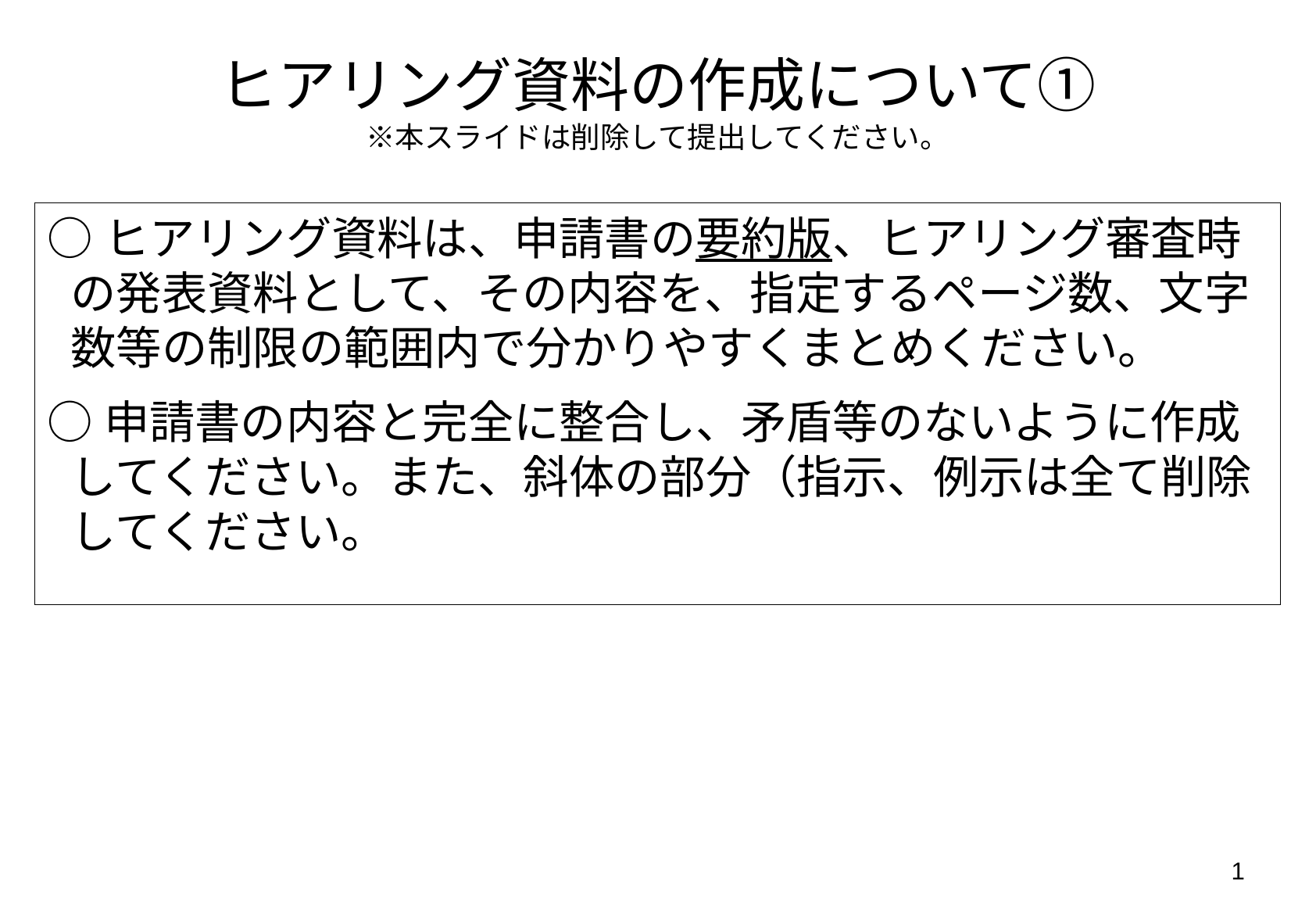

ヒアリング資料の作成について①
※本スライドは削除して提出してください。
○ヒアリング資料は、申請書の要約版、ヒアリング審査時の発表資料として、その内容を、指定するページ数、文字数等の制限の範囲内で分かりやすくまとめください。
○申請書の内容と完全に整合し、矛盾等のないように作成してください。また、斜体の部分（指示、例示は全て削除してください。

1